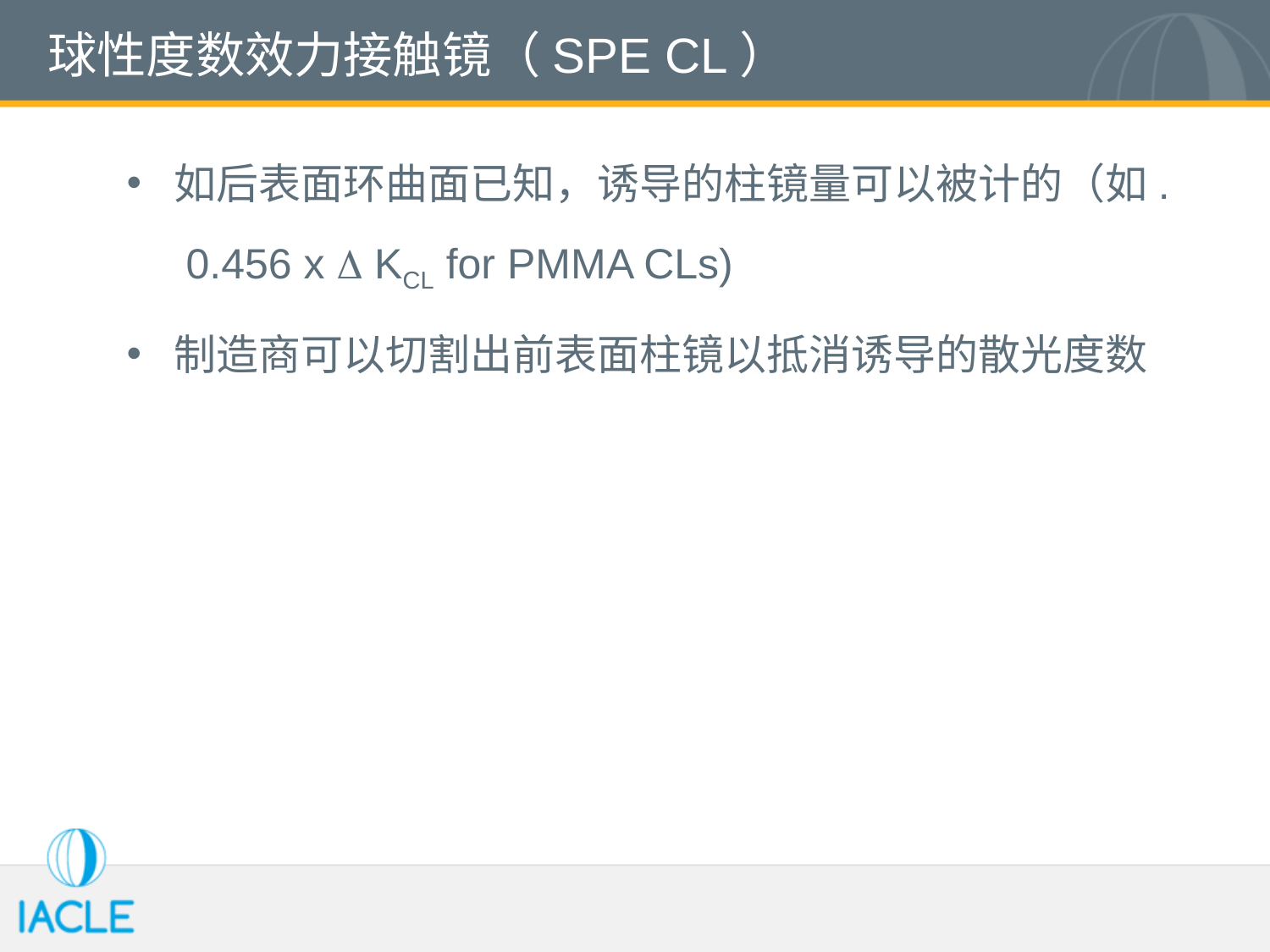

# 球性度数效力接触镜（SPE CL）
如后表面环曲面已知，诱导的柱镜量可以被计的（如. 0.456 x Δ KCL for PMMA CLs)
制造商可以切割出前表面柱镜以抵消诱导的散光度数